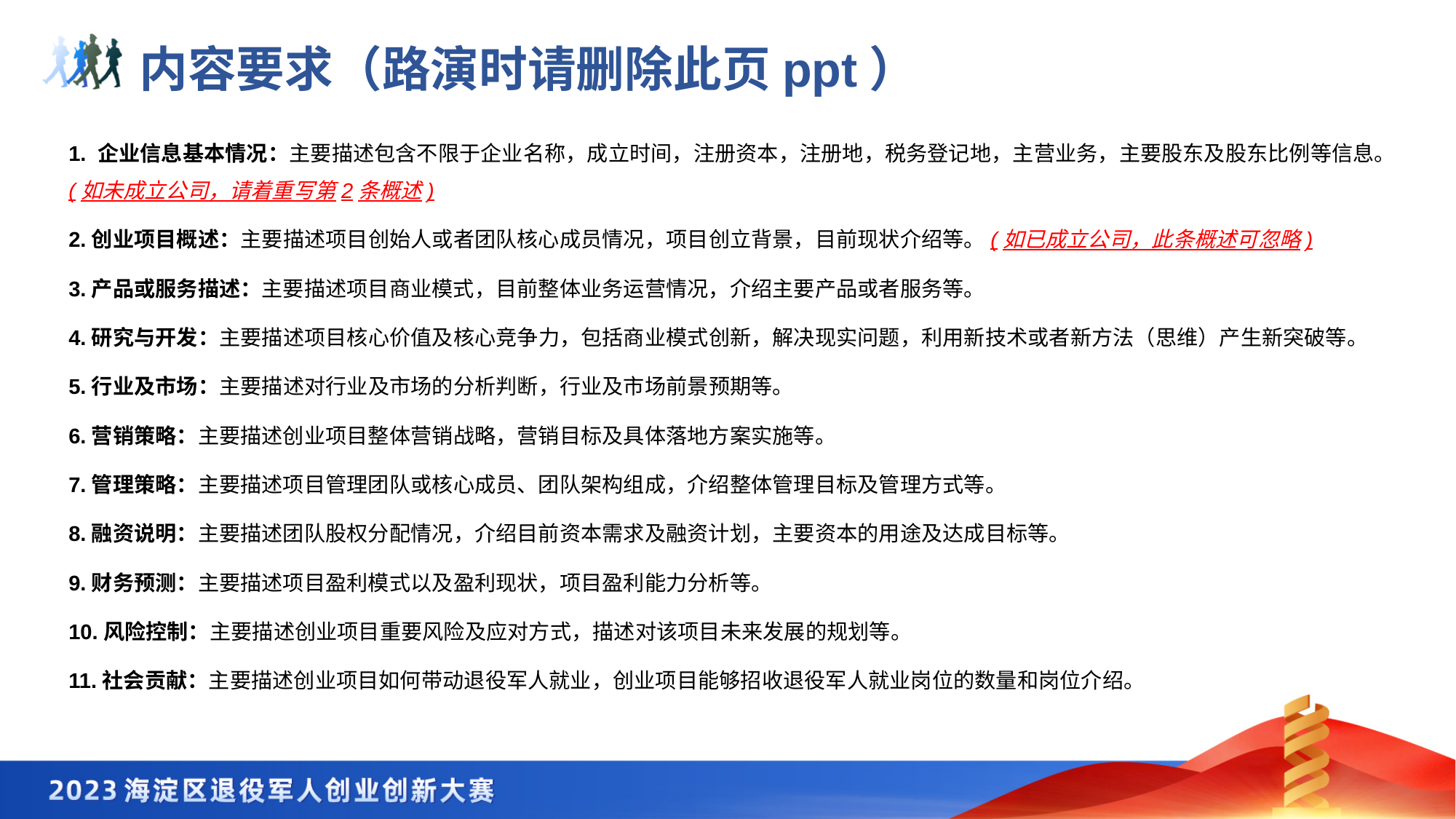

# 内容要求（路演时请删除此页ppt）
1. 企业信息基本情况：主要描述包含不限于企业名称，成立时间，注册资本，注册地，税务登记地，主营业务，主要股东及股东比例等信息。(如未成立公司，请着重写第2条概述)
2.创业项目概述：主要描述项目创始人或者团队核心成员情况，项目创立背景，目前现状介绍等。(如已成立公司，此条概述可忽略)
3.产品或服务描述：主要描述项目商业模式，目前整体业务运营情况，介绍主要产品或者服务等。
4.研究与开发：主要描述项目核心价值及核心竞争力，包括商业模式创新，解决现实问题，利用新技术或者新方法（思维）产生新突破等。
5.行业及市场：主要描述对行业及市场的分析判断，行业及市场前景预期等。
6.营销策略：主要描述创业项目整体营销战略，营销目标及具体落地方案实施等。
7.管理策略：主要描述项目管理团队或核心成员、团队架构组成，介绍整体管理目标及管理方式等。
8.融资说明：主要描述团队股权分配情况，介绍目前资本需求及融资计划，主要资本的用途及达成目标等。
9.财务预测：主要描述项目盈利模式以及盈利现状，项目盈利能力分析等。
10.风险控制：主要描述创业项目重要风险及应对方式，描述对该项目未来发展的规划等。
11.社会贡献：主要描述创业项目如何带动退役军人就业，创业项目能够招收退役军人就业岗位的数量和岗位介绍。